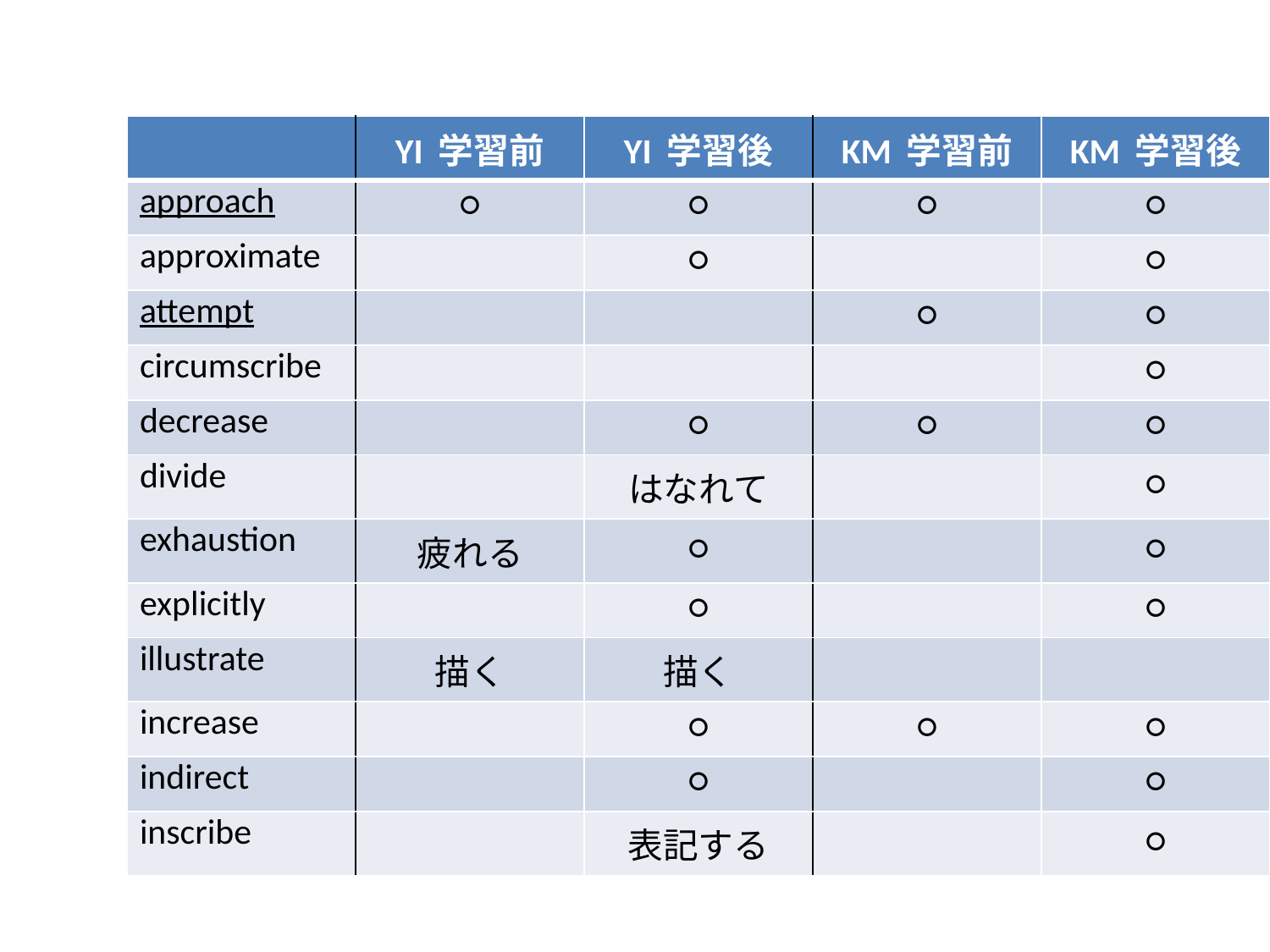

|  | YI 学習前 | YI 学習後 | KM 学習前 | KM 学習後 |
| --- | --- | --- | --- | --- |
| approach | ○ | ○ | ○ | ○ |
| approximate |  | ○ |  | ○ |
| attempt |  |  | ○ | ○ |
| circumscribe |  |  |  | ○ |
| decrease |  | ○ | ○ | ○ |
| divide |  | はなれて |  | ○ |
| exhaustion | 疲れる | ○ |  | ○ |
| explicitly |  | ○ |  | ○ |
| illustrate | 描く | 描く |  |  |
| increase |  | ○ | ○ | ○ |
| indirect |  | ○ |  | ○ |
| inscribe |  | 表記する |  | ○ |